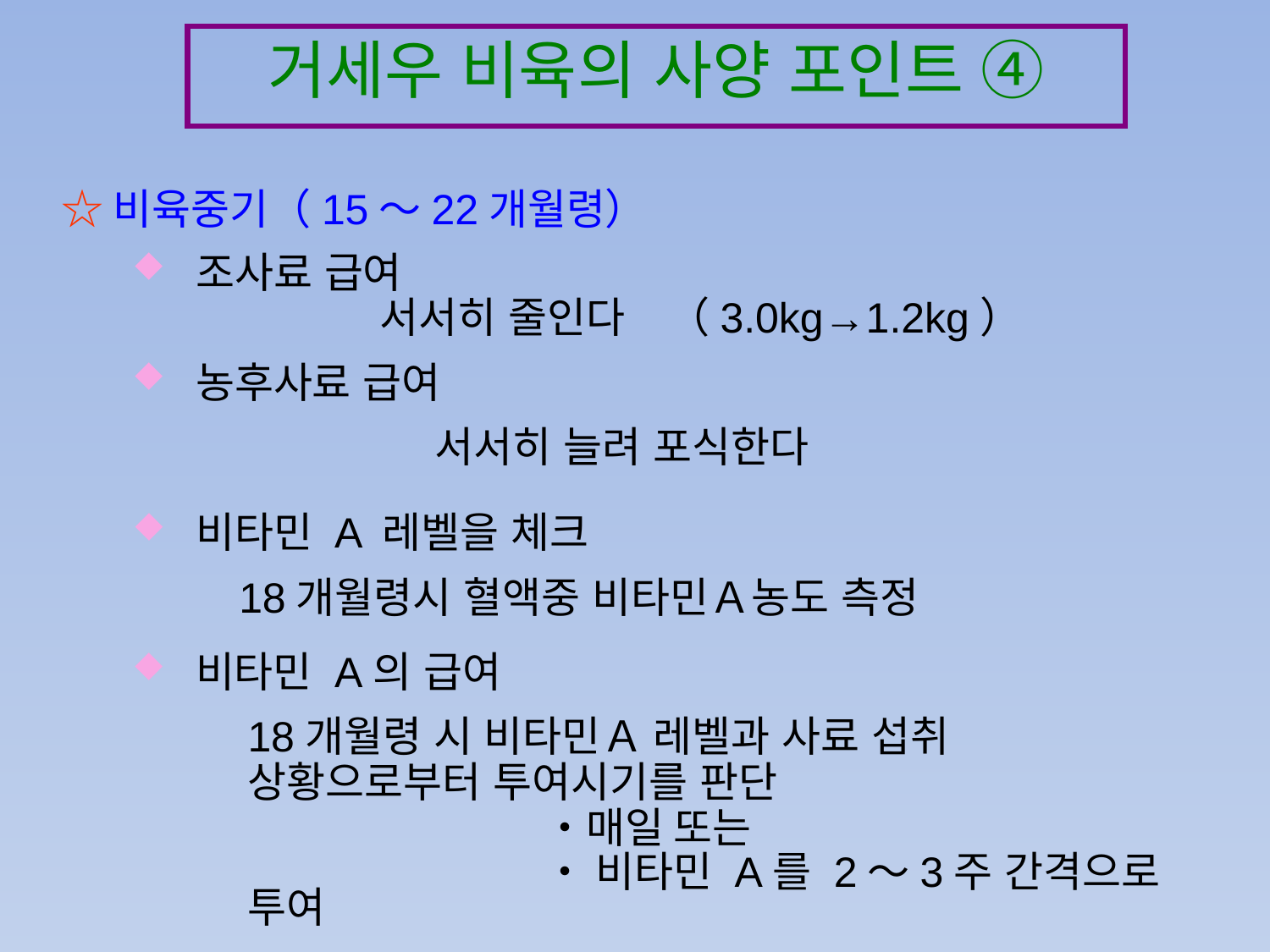

거세우 비육의 사양 포인트 ④
☆비육중기（15～22개월령）
조사료 급여
서서히 줄인다　（3.0kg→1.2kg）
농후사료 급여
서서히 늘려 포식한다
비타민 A 레벨을 체크
18개월령시 혈액중 비타민Ａ농도 측정
비타민 A의 급여
18개월령 시 비타민Ａ 레벨과 사료 섭취 상황으로부터 투여시기를 판단
　　　　　　　・매일 또는
　　　　　　　・ 비타민 A를 2～3주 간격으로 투여